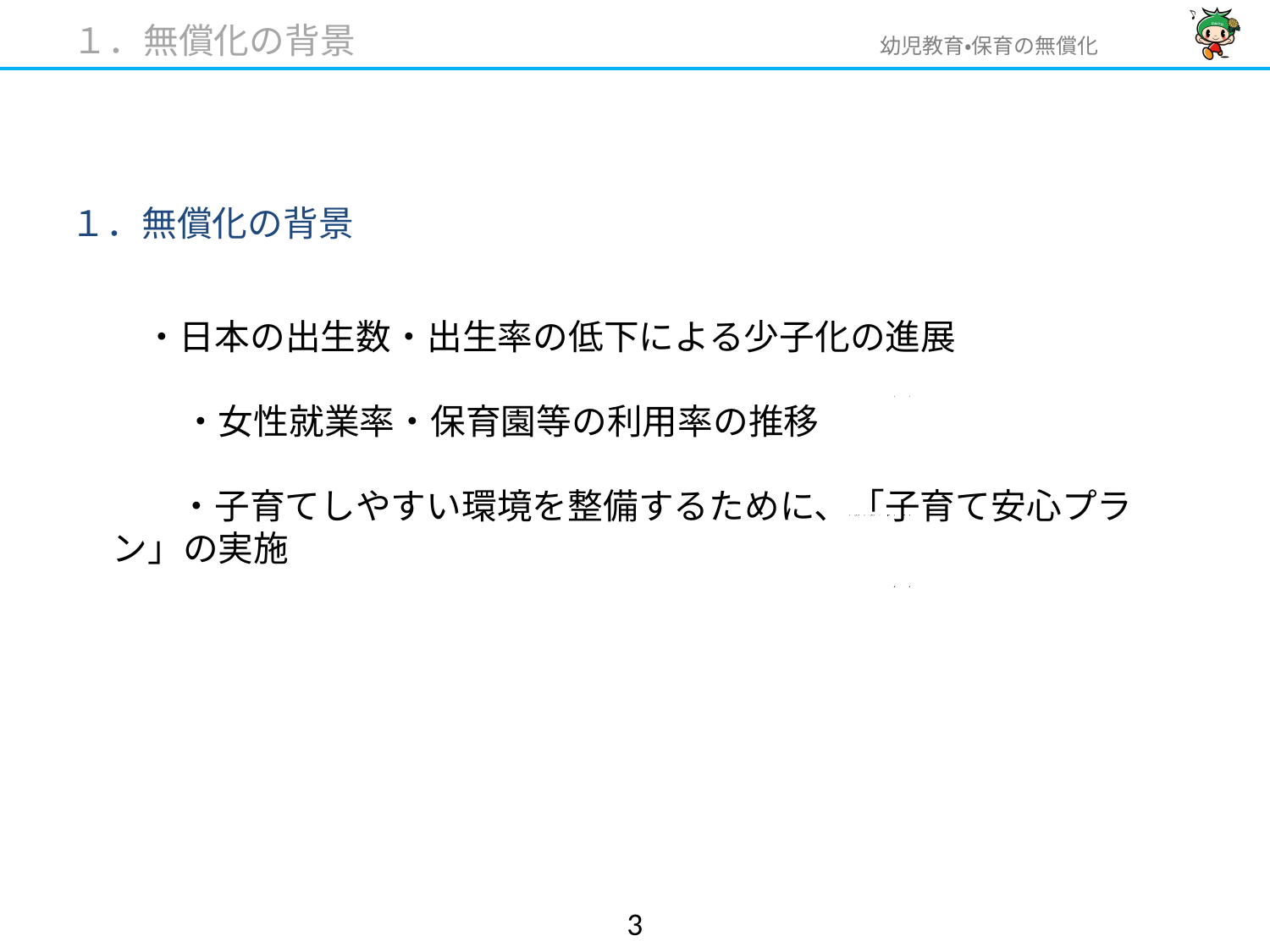

１．無償化の背景

# １．無償化の背景

   ・日本の出生数・出生率の低下による少子化の進展

　　・女性就業率・保育園等の利用率の推移

　　・子育てしやすい環境を整備するために、「子育て安心プラン」の実施

3